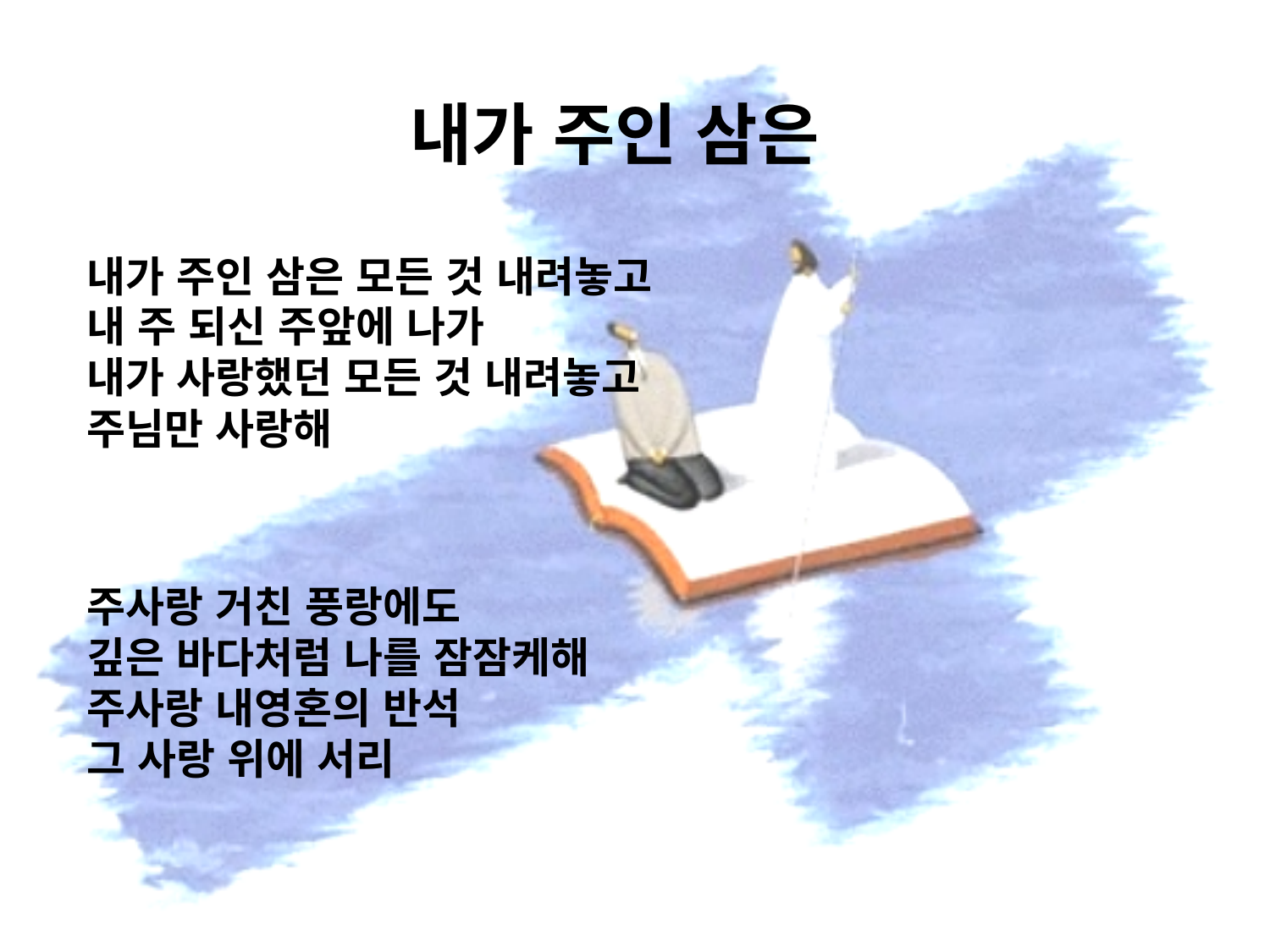

# 내가 주인 삼은
내가 주인 삼은 모든 것 내려놓고
내 주 되신 주앞에 나가
내가 사랑했던 모든 것 내려놓고
주님만 사랑해

주사랑 거친 풍랑에도
깊은 바다처럼 나를 잠잠케해
주사랑 내영혼의 반석
그 사랑 위에 서리